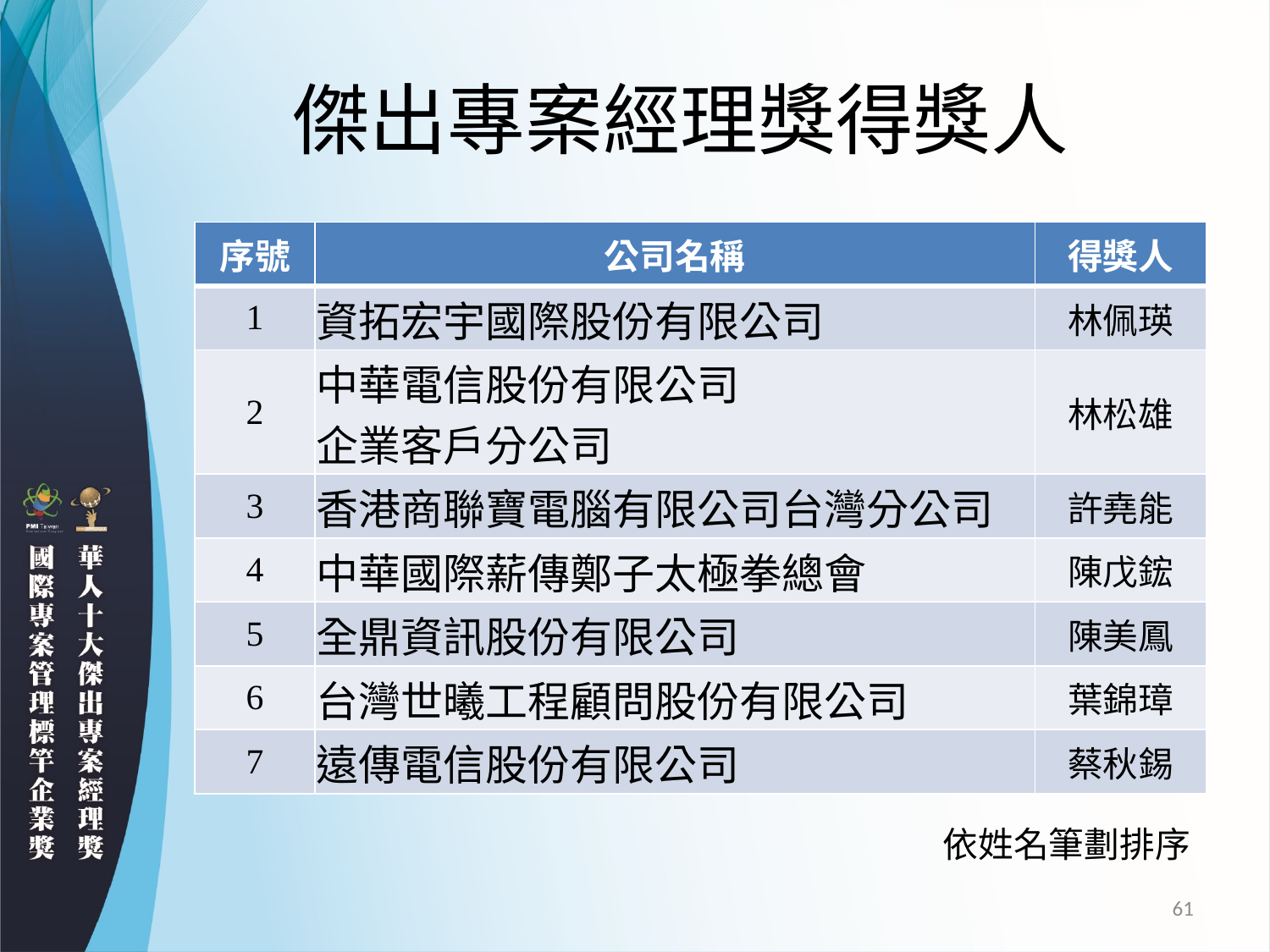

# 傑出專案經理獎得獎人
| 序號 | 公司名稱 | 得獎人 |
| --- | --- | --- |
| 1 | 資拓宏宇國際股份有限公司 | 林佩瑛 |
| 2 | 中華電信股份有限公司 企業客戶分公司 | 林松雄 |
| 3 | 香港商聯寶電腦有限公司台灣分公司 | 許堯能 |
| 4 | 中華國際薪傳鄭子太極拳總會 | 陳戊鋐 |
| 5 | 全鼎資訊股份有限公司 | 陳美鳳 |
| 6 | 台灣世曦工程顧問股份有限公司 | 葉錦璋 |
| 7 | 遠傳電信股份有限公司 | 蔡秋錫 |
依姓名筆劃排序
61